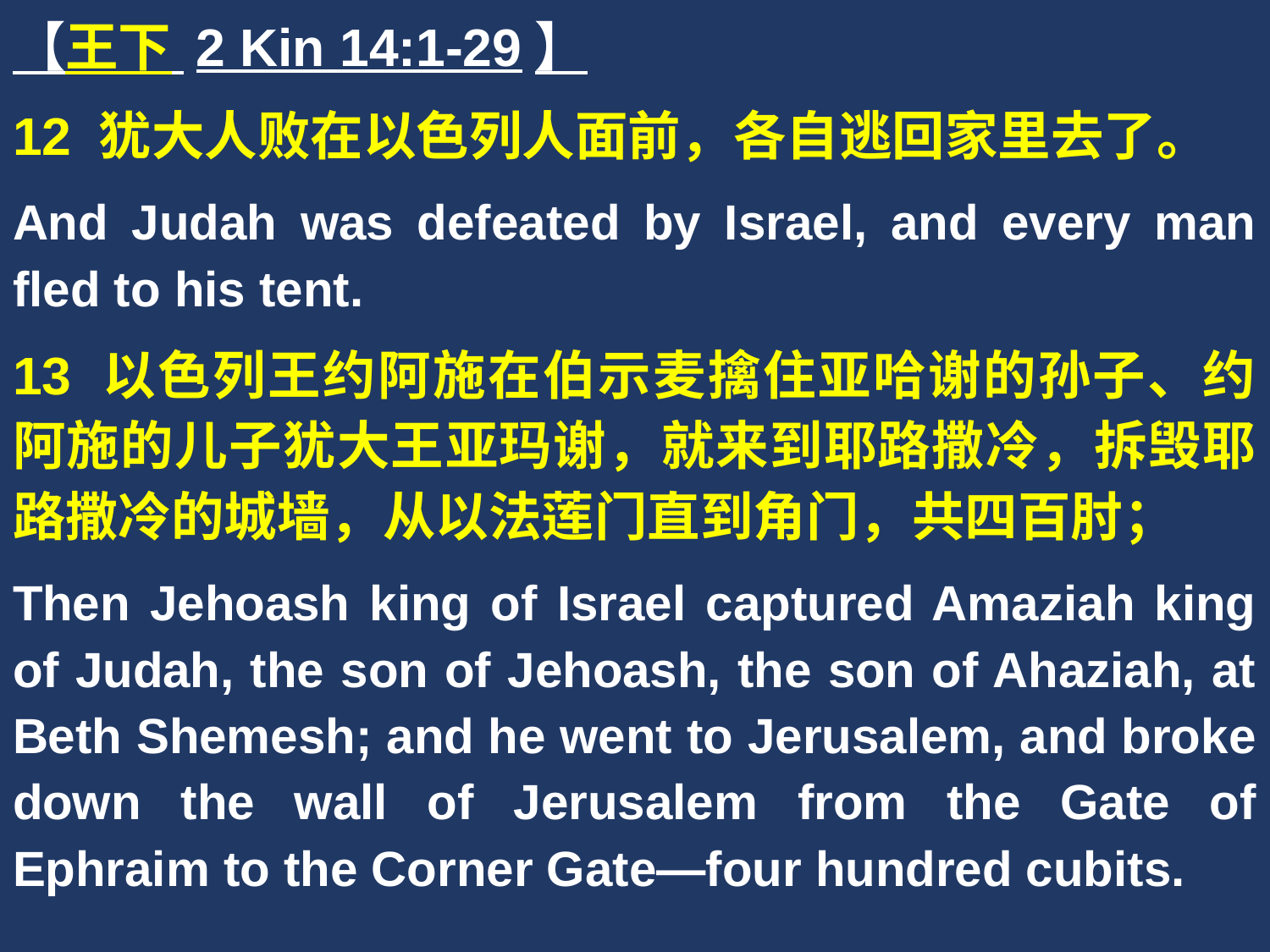

【王下 2 Kin 14:1-29】
12 犹大人败在以色列人面前，各自逃回家里去了。
And Judah was defeated by Israel, and every man fled to his tent.
13 以色列王约阿施在伯示麦擒住亚哈谢的孙子、约阿施的儿子犹大王亚玛谢，就来到耶路撒冷，拆毁耶路撒冷的城墙，从以法莲门直到角门，共四百肘；
Then Jehoash king of Israel captured Amaziah king of Judah, the son of Jehoash, the son of Ahaziah, at Beth Shemesh; and he went to Jerusalem, and broke down the wall of Jerusalem from the Gate of Ephraim to the Corner Gate—four hundred cubits.